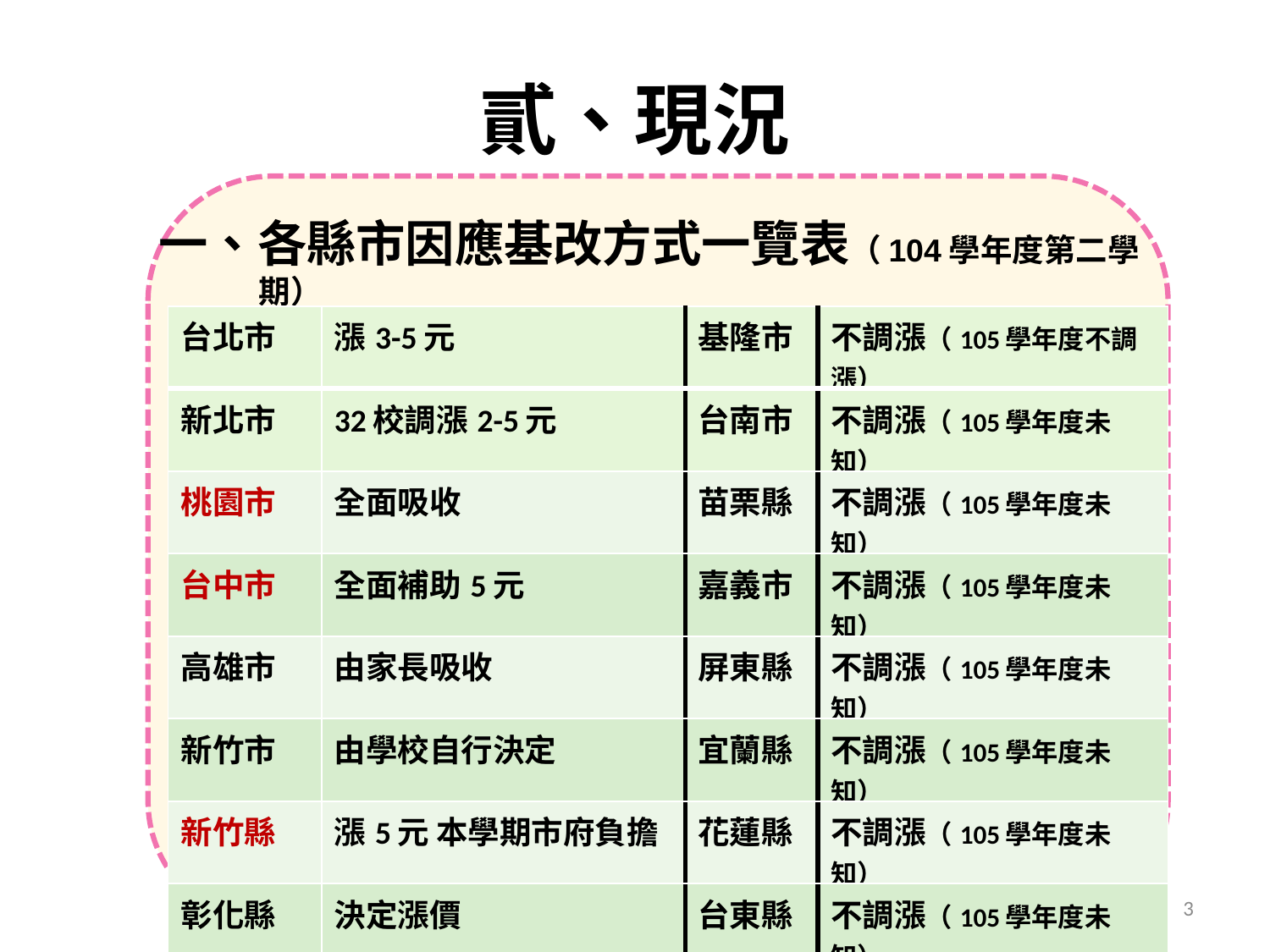

# 貳、現況

一、各縣市因應基改方式一覽表（104學年度第二學期）

| 台北市 | 漲3-5元 | 基隆市 | 不調漲（105學年度不調漲） |
| --- | --- | --- | --- |
| 新北市 | 32校調漲2-5元 | 台南市 | 不調漲（105學年度未知） |
| 桃園市 | 全面吸收 | 苗栗縣 | 不調漲（105學年度未知） |
| 台中市 | 全面補助5元 | 嘉義市 | 不調漲（105學年度未知） |
| 高雄市 | 由家長吸收 | 屏東縣 | 不調漲（105學年度未知） |
| 新竹市 | 由學校自行決定 | 宜蘭縣 | 不調漲（105學年度未知） |
| 新竹縣 | 漲5元 本學期市府負擔 | 花蓮縣 | 不調漲（105學年度未知） |
| 彰化縣 | 決定漲價 | 台東縣 | 不調漲（105學年度未知） |
| 雲林縣 | 由學校自行決定 | 金門縣 | 不調漲（105學年度未知） |
| 澎湖縣 | 每月每生增加補助300元 | 連江縣 | 不調漲（105學年度未知） |
| 嘉義縣 | 財政拮据，期中央補助 | 南投縣 | 尚未決定 |
3